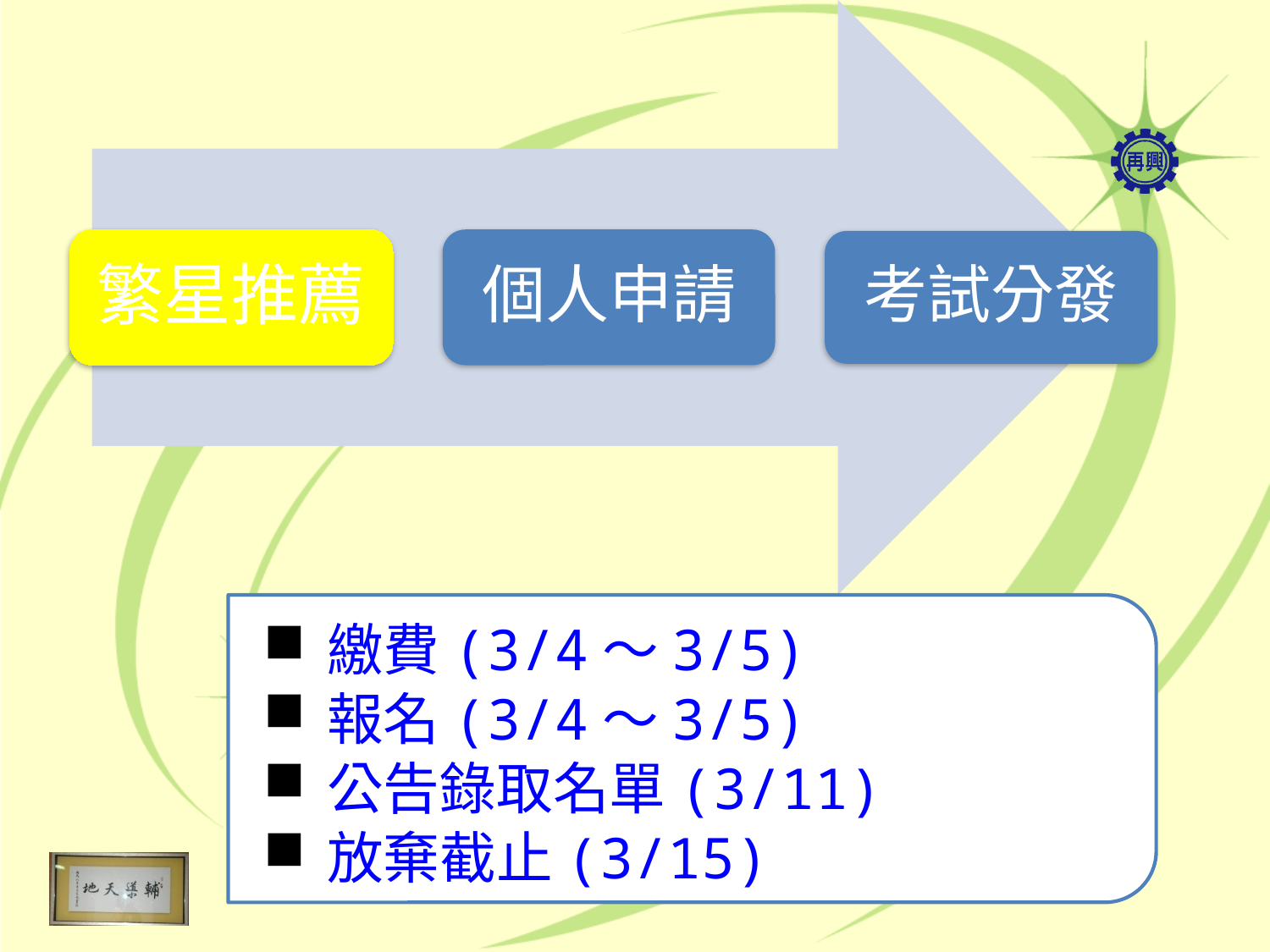

繁星推薦
個人申請
考試分發

繳費(3/4～3/5)
報名(3/4～3/5)
公告錄取名單(3/11)
放棄截止(3/15)